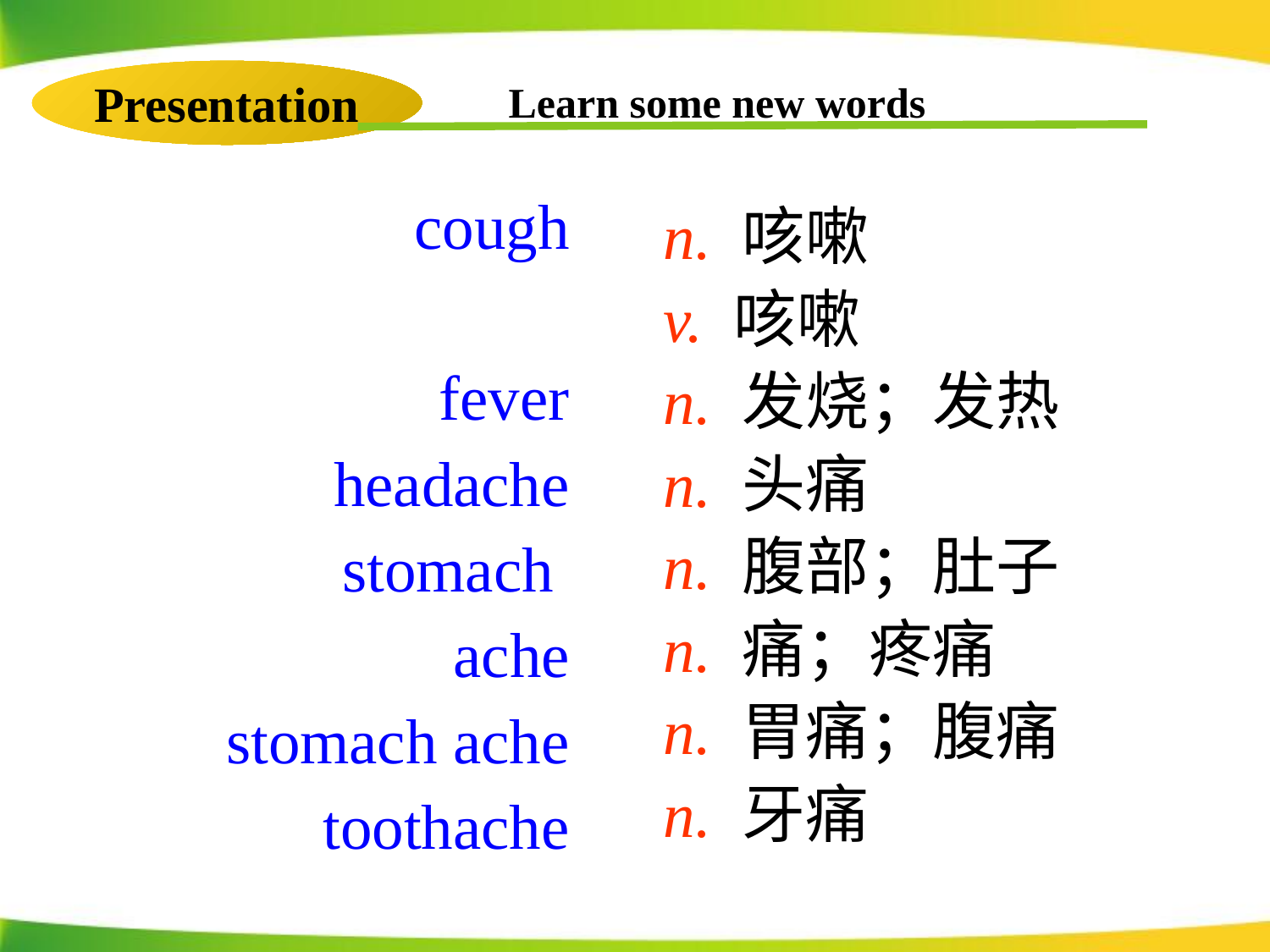

Learn some new words
Presentation
 cough

 fever
 headache
 stomach
ache
 stomach ache
 toothache
 n. 咳嗽
 v. 咳嗽
 n. 发烧；发热
 n. 头痛
 n. 腹部；肚子
 n. 痛；疼痛
 n. 胃痛；腹痛
 n. 牙痛